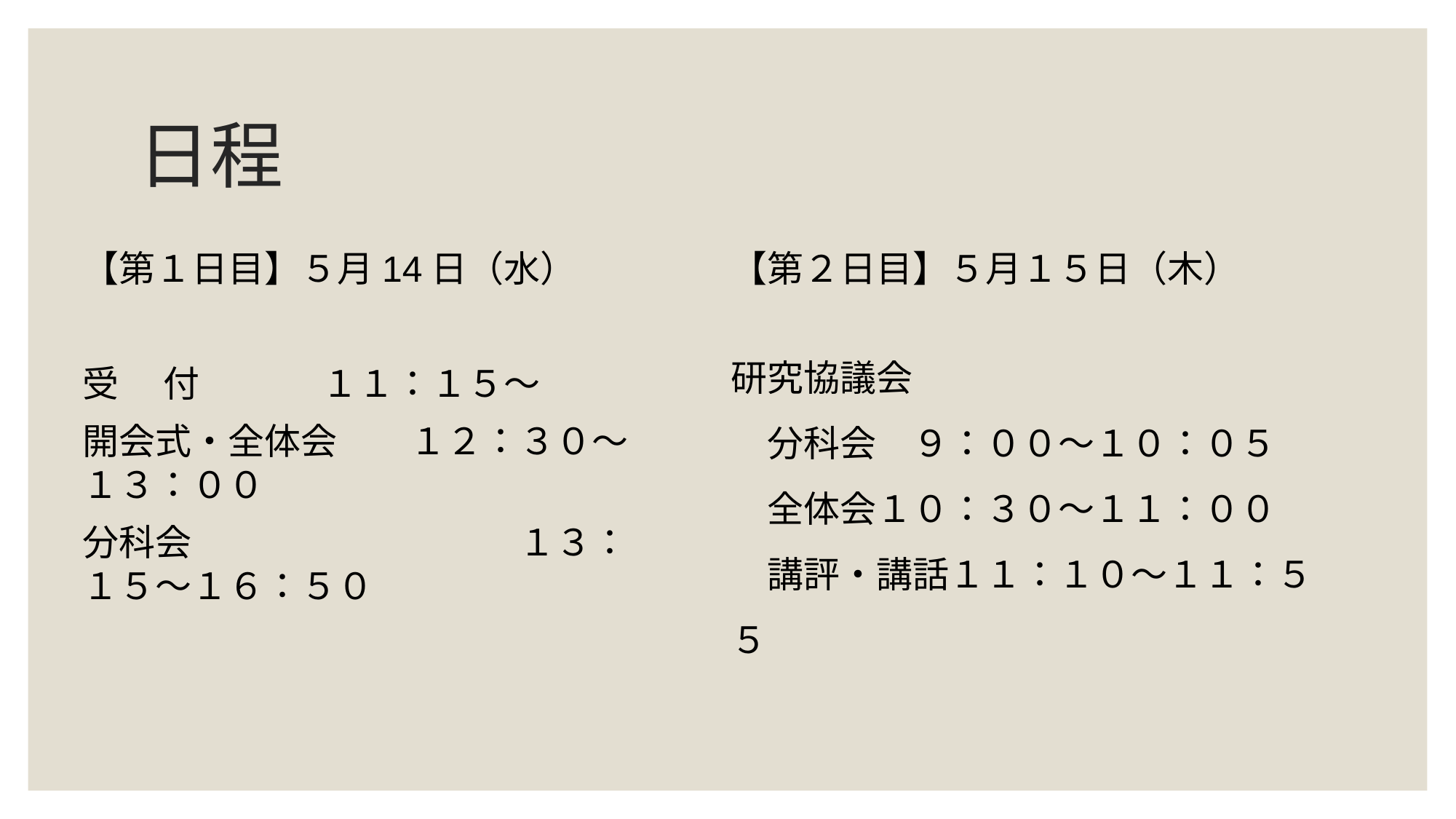

# 日程
【第１日目】５月14日（水）

受　 付               １１：１５～
開会式・全体会　　１２：３０～１３：００
分科会　　　　　　　　　１３：１５～１６：５０
【第２日目】５月１５日（木）

研究協議会
　分科会　９：００～１０：０５
　全体会１０：３０～１１：００
　講評・講話１１：１０～１１：５５